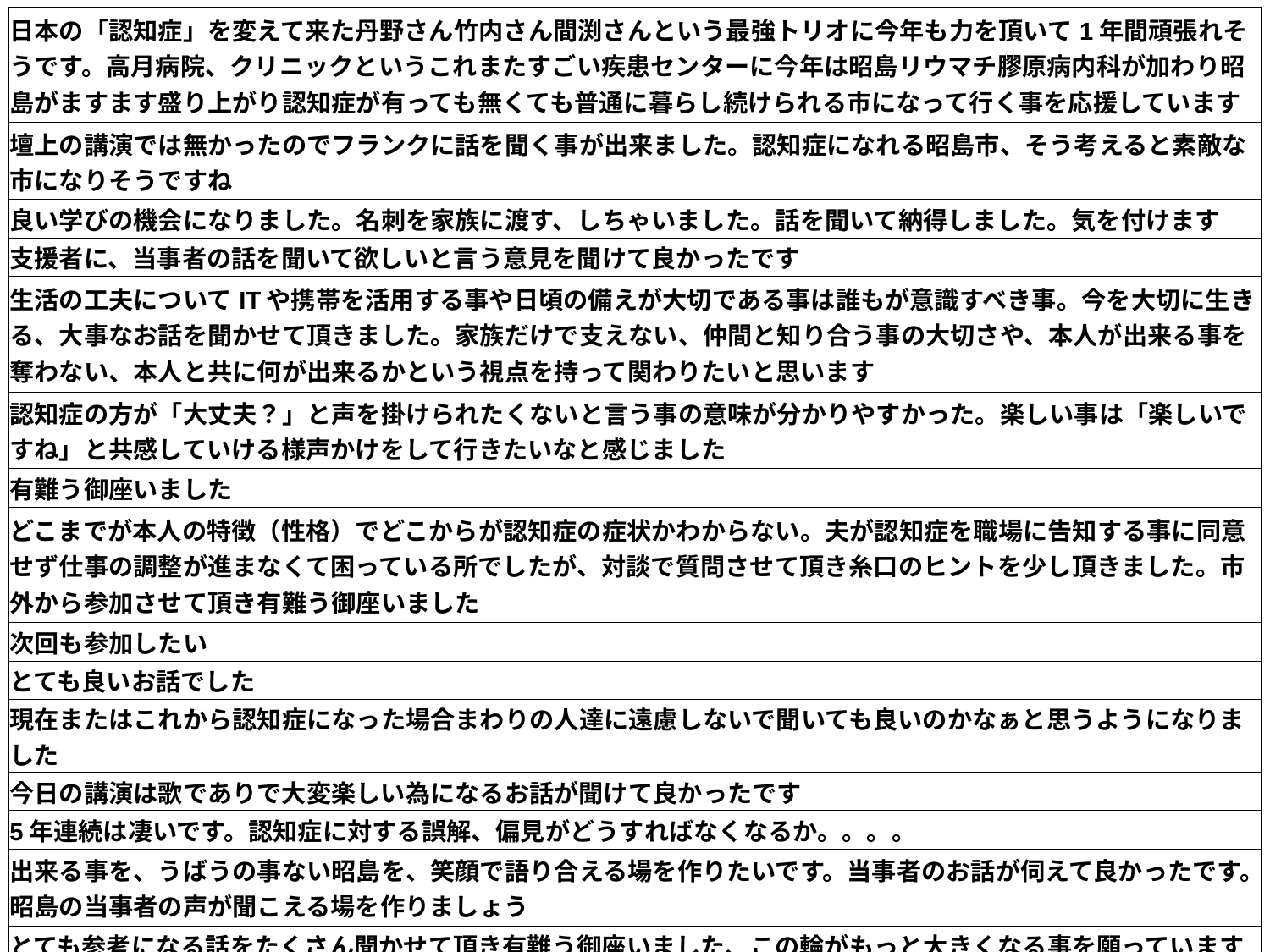

| 日本の「認知症」を変えて来た丹野さん竹内さん間渕さんという最強トリオに今年も力を頂いて1年間頑張れそうです。高月病院、クリニックというこれまたすごい疾患センターに今年は昭島リウマチ膠原病内科が加わり昭島がますます盛り上がり認知症が有っても無くても普通に暮らし続けられる市になって行く事を応援しています |
| --- |
| 壇上の講演では無かったのでフランクに話を聞く事が出来ました。認知症になれる昭島市、そう考えると素敵な市になりそうですね |
| 良い学びの機会になりました。名刺を家族に渡す、しちゃいました。話を聞いて納得しました。気を付けます |
| 支援者に、当事者の話を聞いて欲しいと言う意見を聞けて良かったです |
| 生活の工夫についてITや携帯を活用する事や日頃の備えが大切である事は誰もが意識すべき事。今を大切に生きる、大事なお話を聞かせて頂きました。家族だけで支えない、仲間と知り合う事の大切さや、本人が出来る事を奪わない、本人と共に何が出来るかという視点を持って関わりたいと思います |
| 認知症の方が「大丈夫？」と声を掛けられたくないと言う事の意味が分かりやすかった。楽しい事は「楽しいですね」と共感していける様声かけをして行きたいなと感じました |
| 有難う御座いました |
| どこまでが本人の特徴（性格）でどこからが認知症の症状かわからない。夫が認知症を職場に告知する事に同意せず仕事の調整が進まなくて困っている所でしたが、対談で質問させて頂き糸口のヒントを少し頂きました。市外から参加させて頂き有難う御座いました |
| 次回も参加したい |
| とても良いお話でした |
| 現在またはこれから認知症になった場合まわりの人達に遠慮しないで聞いても良いのかなぁと思うようになりました |
| 今日の講演は歌でありで大変楽しい為になるお話が聞けて良かったです |
| 5年連続は凄いです。認知症に対する誤解、偏見がどうすればなくなるか。。。。 |
| 出来る事を、うばうの事ない昭島を、笑顔で語り合える場を作りたいです。当事者のお話が伺えて良かったです。昭島の当事者の声が聞こえる場を作りましょう |
| とても参考になる話をたくさん聞かせて頂き有難う御座いました、この輪がもっと大きくなる事を願っています |